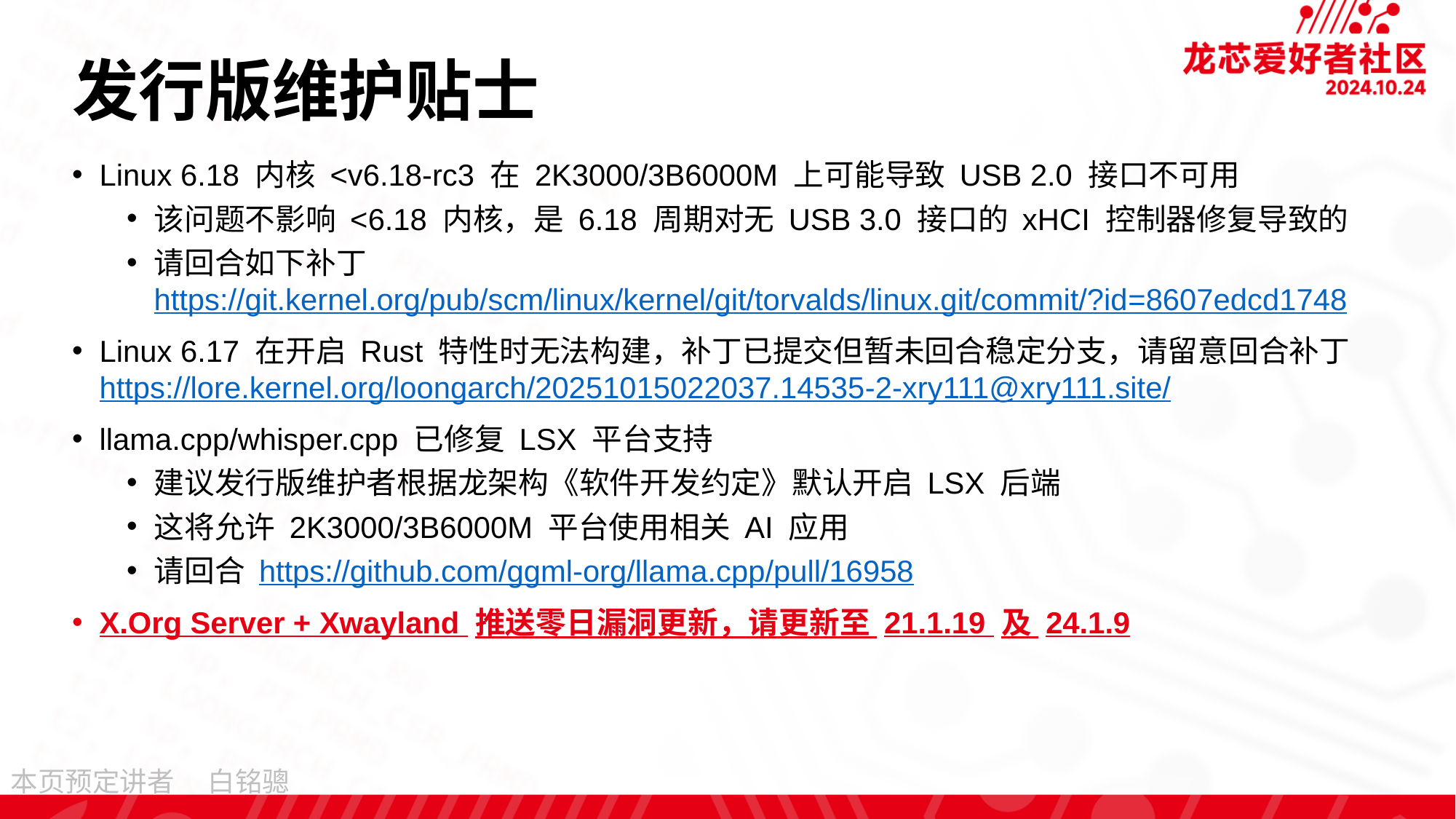

# 发行版维护贴士
Linux 6.18 内核 <v6.18-rc3 在 2K3000/3B6000M 上可能导致 USB 2.0 接口不可用
该问题不影响 <6.18 内核，是 6.18 周期对无 USB 3.0 接口的 xHCI 控制器修复导致的
请回合如下补丁
https://git.kernel.org/pub/scm/linux/kernel/git/torvalds/linux.git/commit/?id=8607edcd1748
Linux 6.17 在开启 Rust 特性时无法构建，补丁已提交但暂未回合稳定分支，请留意回合补丁
https://lore.kernel.org/loongarch/20251015022037.14535-2-xry111@xry111.site/
llama.cpp/whisper.cpp 已修复 LSX 平台支持
建议发行版维护者根据龙架构《软件开发约定》默认开启 LSX 后端
这将允许 2K3000/3B6000M 平台使用相关 AI 应用
请回合 https://github.com/ggml-org/llama.cpp/pull/16958
X.Org Server + Xwayland 推送零日漏洞更新，请更新至 21.1.19 及 24.1.9
白铭骢